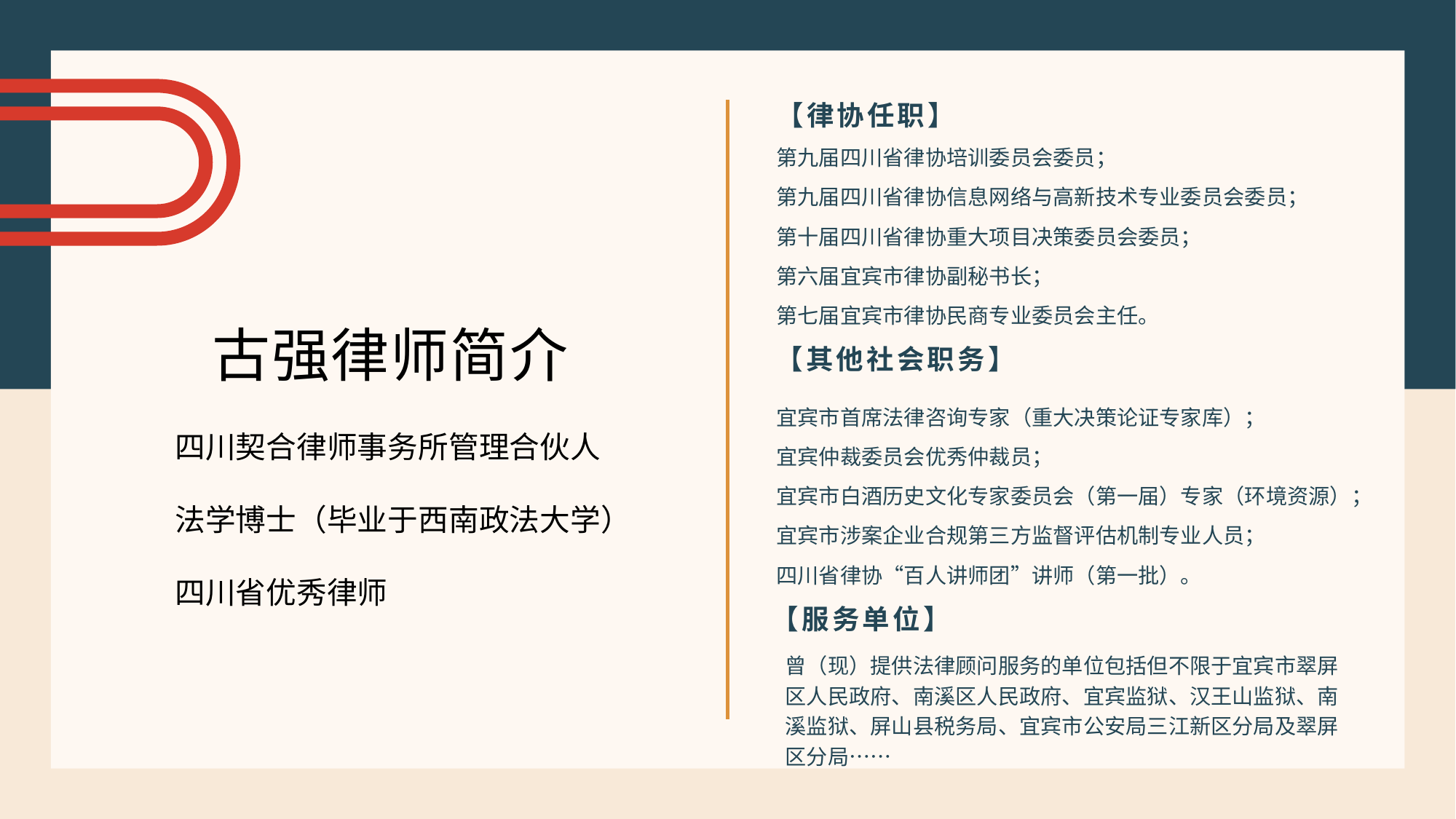

【律协任职】
第九届四川省律协培训委员会委员；
第九届四川省律协信息网络与高新技术专业委员会委员；
第十届四川省律协重大项目决策委员会委员；
第六届宜宾市律协副秘书长；
第七届宜宾市律协民商专业委员会主任。

# 古强律师简介
【其他社会职务】
宜宾市首席法律咨询专家（重大决策论证专家库）；
宜宾仲裁委员会优秀仲裁员；
宜宾市白酒历史文化专家委员会（第一届）专家（环境资源）；
宜宾市涉案企业合规第三方监督评估机制专业人员；
四川省律协“百人讲师团”讲师（第一批）。

四川契合律师事务所管理合伙人

法学博士（毕业于西南政法大学）

四川省优秀律师
【服务单位】
曾（现）提供法律顾问服务的单位包括但不限于宜宾市翠屏区人民政府、南溪区人民政府、宜宾监狱、汉王山监狱、南溪监狱、屏山县税务局、宜宾市公安局三江新区分局及翠屏区分局……